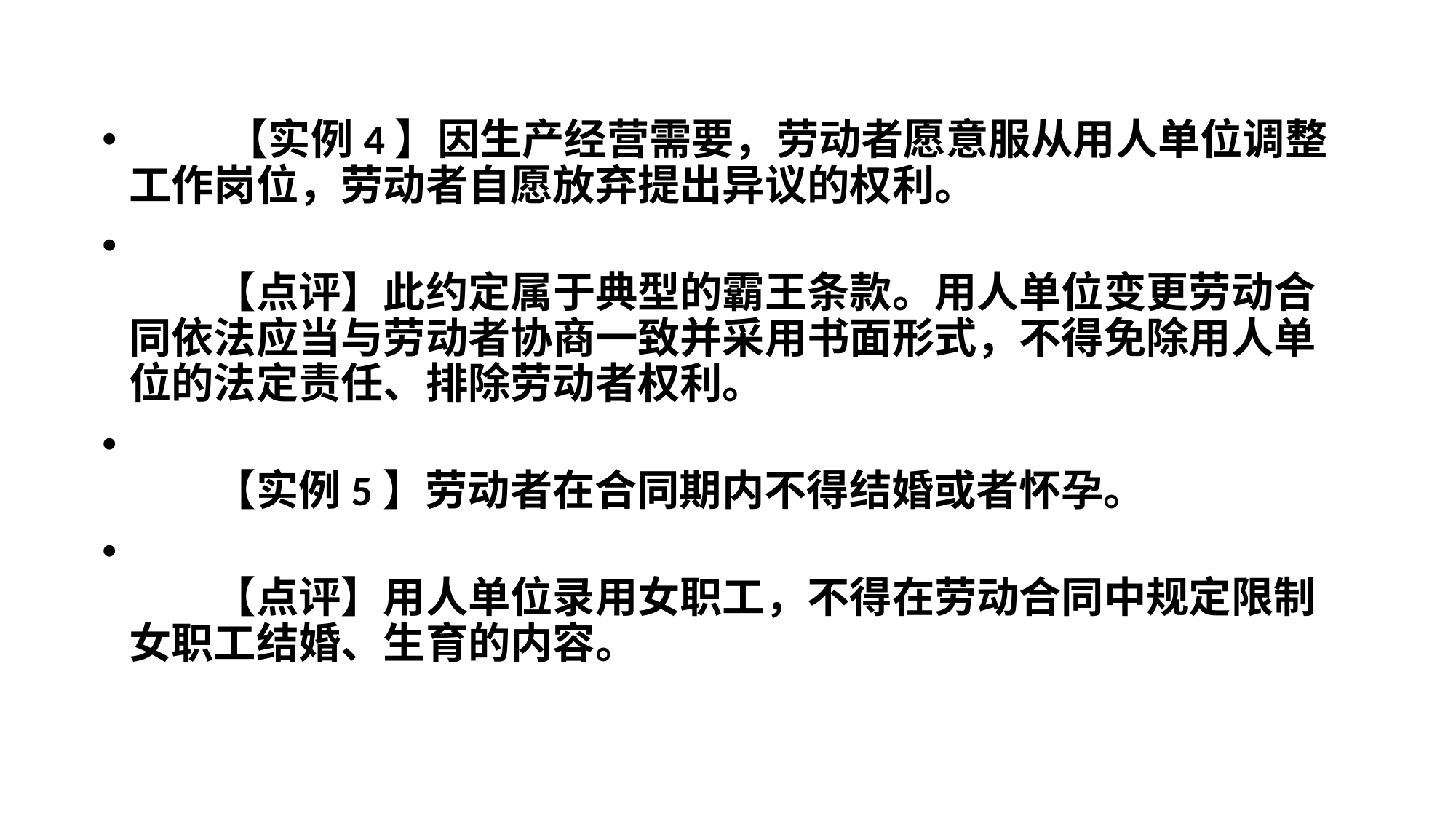

【实例4】因生产经营需要，劳动者愿意服从用人单位调整工作岗位，劳动者自愿放弃提出异议的权利。
　　【点评】此约定属于典型的霸王条款。用人单位变更劳动合同依法应当与劳动者协商一致并采用书面形式，不得免除用人单位的法定责任、排除劳动者权利。
　　【实例5】劳动者在合同期内不得结婚或者怀孕。
　　【点评】用人单位录用女职工，不得在劳动合同中规定限制女职工结婚、生育的内容。